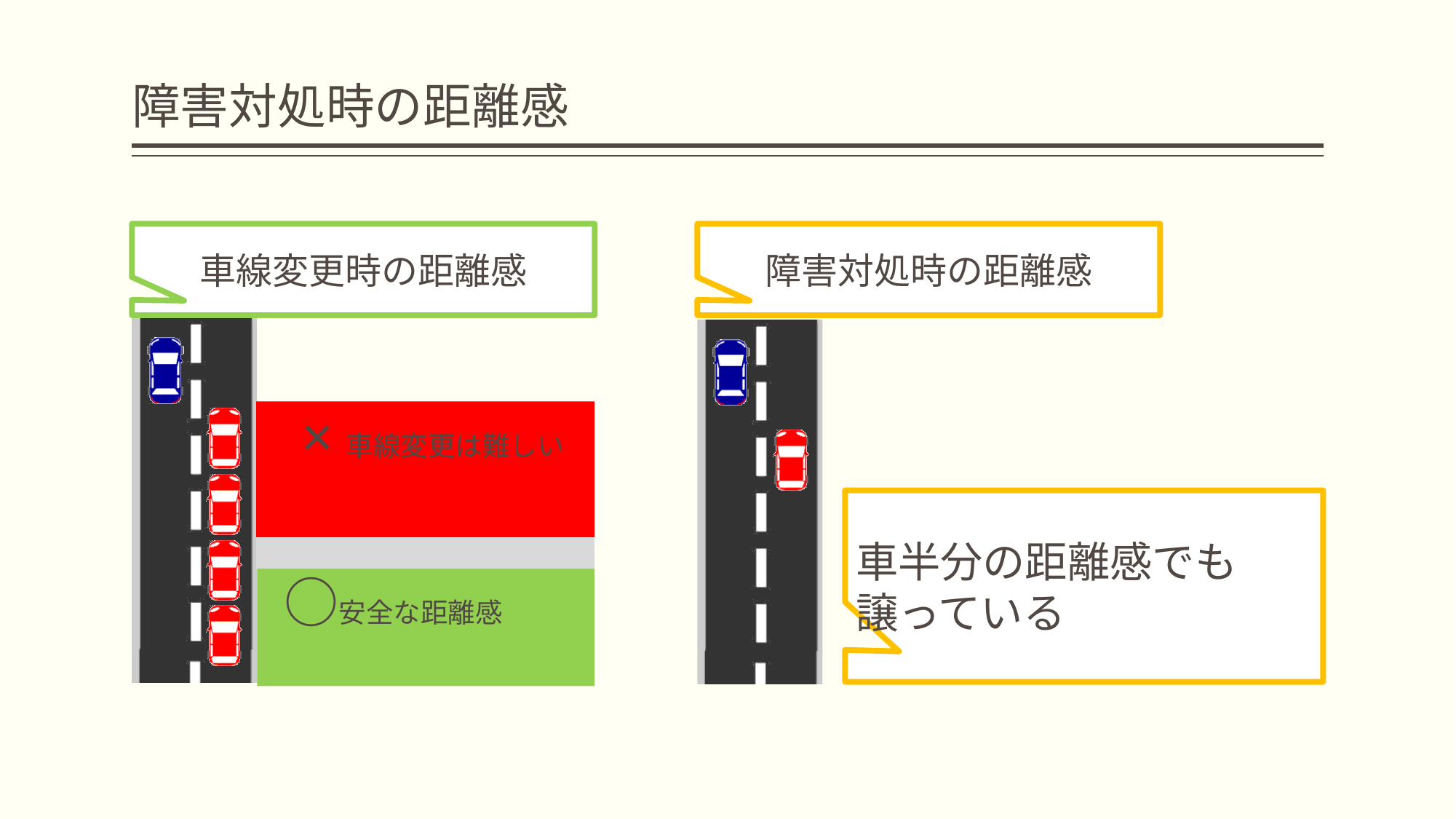

# 障害対処時の距離感
車線変更時の距離感
障害対処時の距離感

　×車線変更は難しい

　○安全な距離感

車半分の距離感でも譲っている